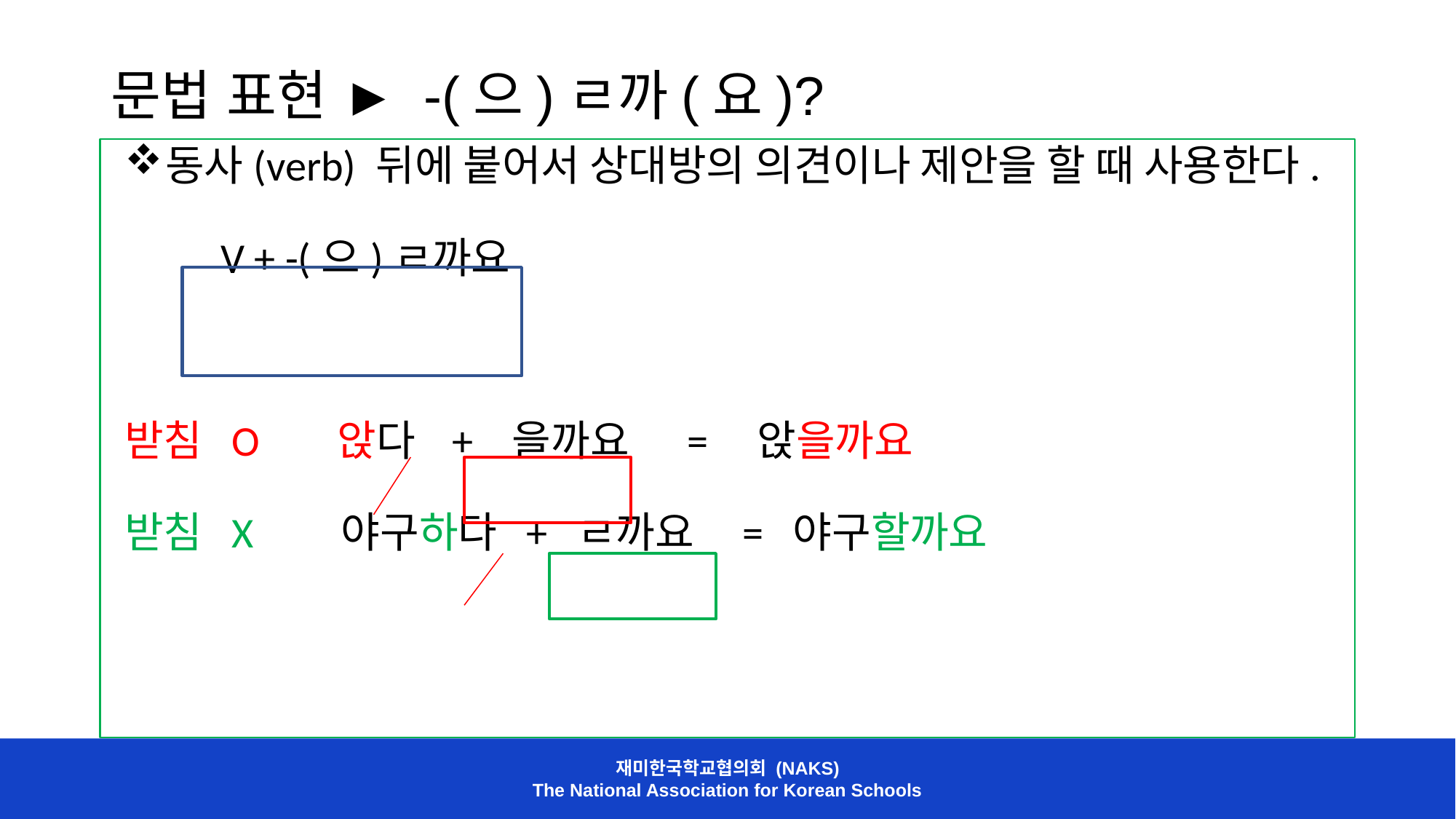

# 문법 표현 ► -(으)ㄹ까(요)?
동사(verb) 뒤에 붙어서 상대방의 의견이나 제안을 할 때 사용한다.
          V + -(으)ㄹ까요

받침  O       앉다	+   을까요     =    앉을까요
받침  X        야구하다  +  ㄹ까요    =  야구할까요

재미한국학교협의회 (NAKS)
The National Association for Korean Schools